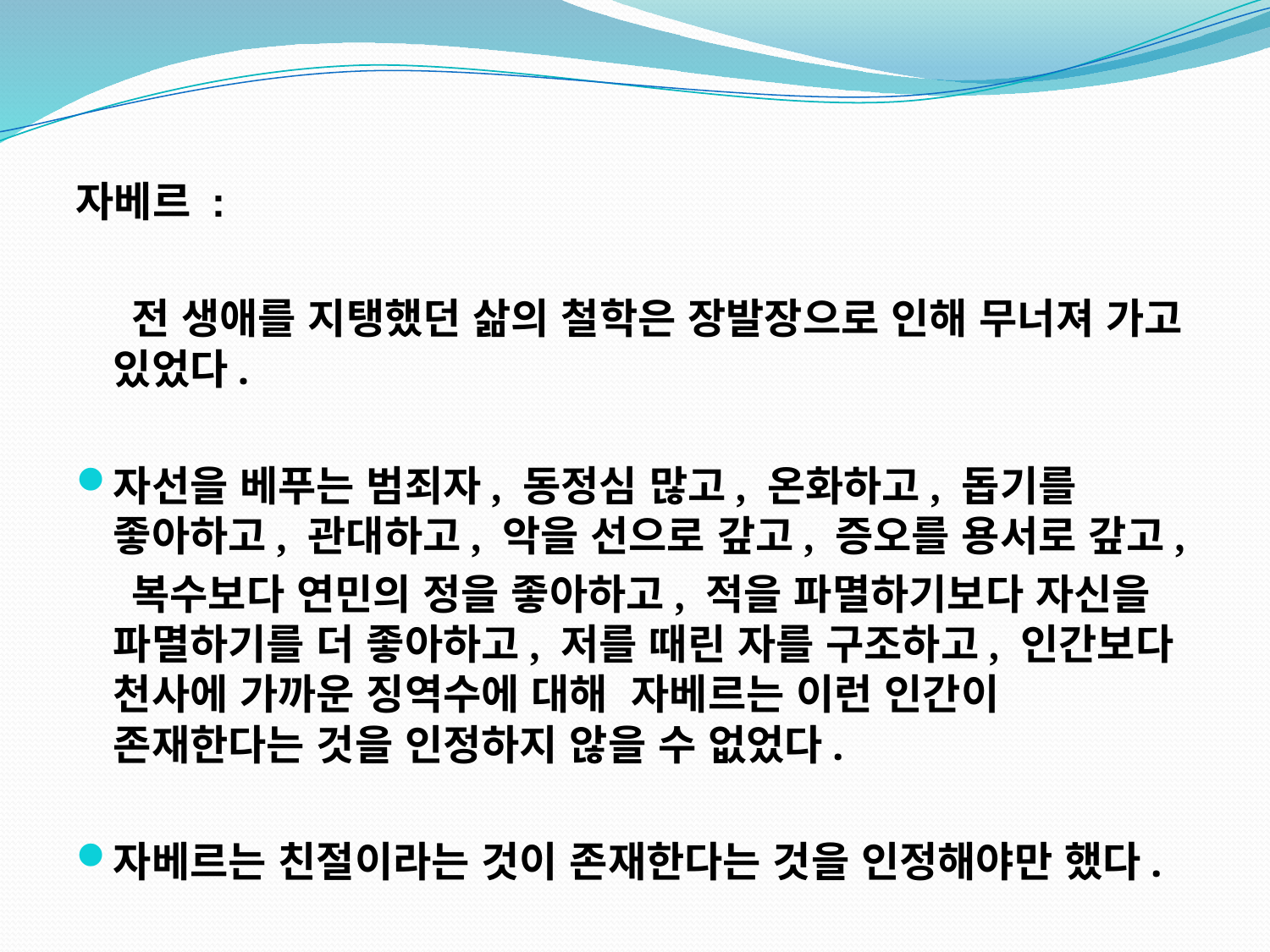

#
자베르 :

    전 생애를 지탱했던 삶의 철학은 장발장으로 인해 무너져 가고 있었다.

자선을 베푸는 범죄자, 동정심 많고, 온화하고, 돕기를 좋아하고, 관대하고, 악을 선으로 갚고, 증오를 용서로 갚고,
    복수보다 연민의 정을 좋아하고, 적을 파멸하기보다 자신을 파멸하기를 더 좋아하고, 저를 때린 자를 구조하고, 인간보다 천사에 가까운 징역수에 대해  자베르는 이런 인간이 존재한다는 것을 인정하지 않을 수 없었다.

자베르는 친절이라는 것이 존재한다는 것을 인정해야만 했다.